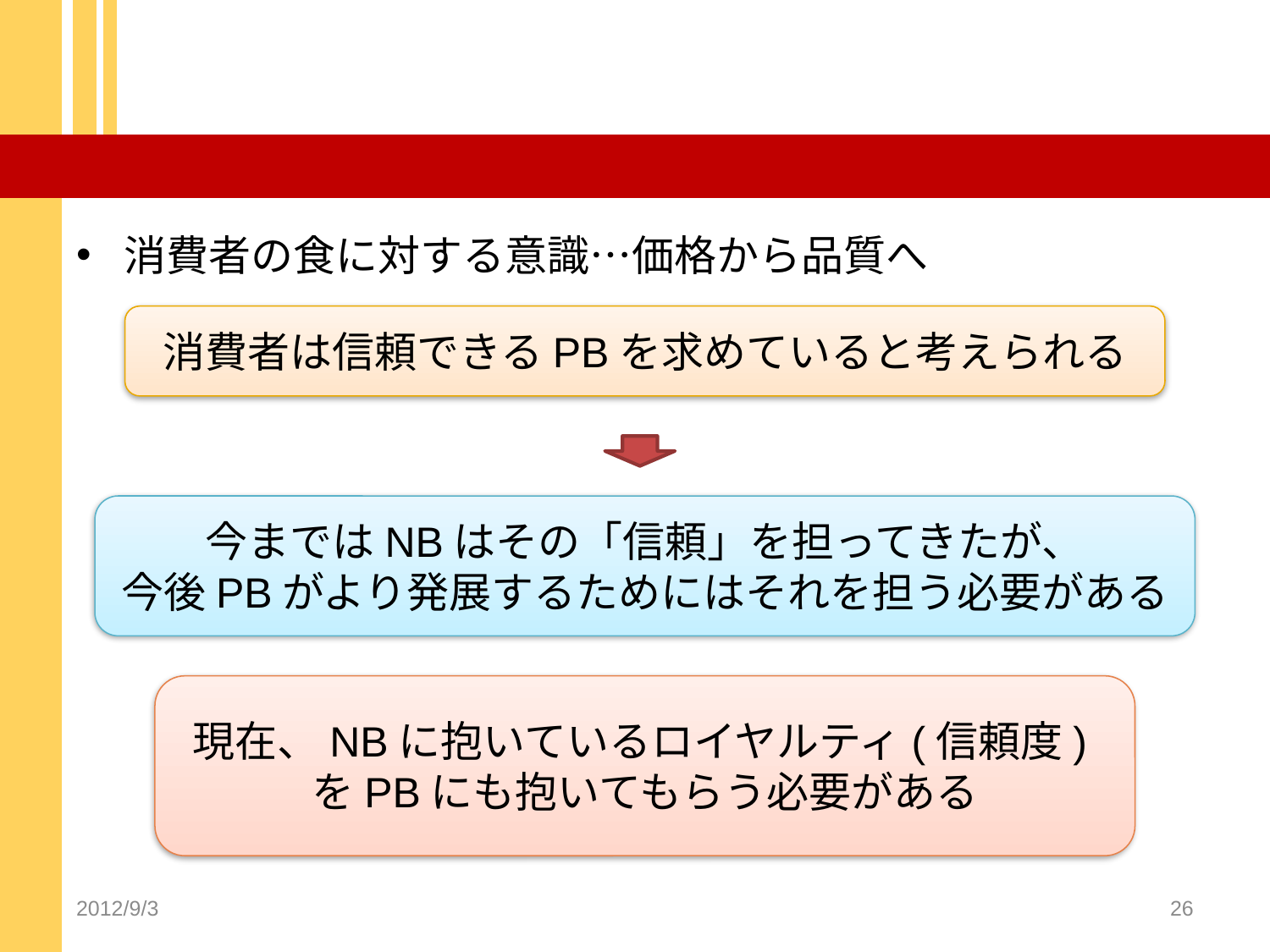

#

消費者の食に対する意識…価格から品質へ
消費者は信頼できるPBを求めていると考えられる

今まではNBはその「信頼」を担ってきたが、
今後PBがより発展するためにはそれを担う必要がある
現在、NBに抱いているロイヤルティ(信頼度)をPBにも抱いてもらう必要がある
2012/9/3
26